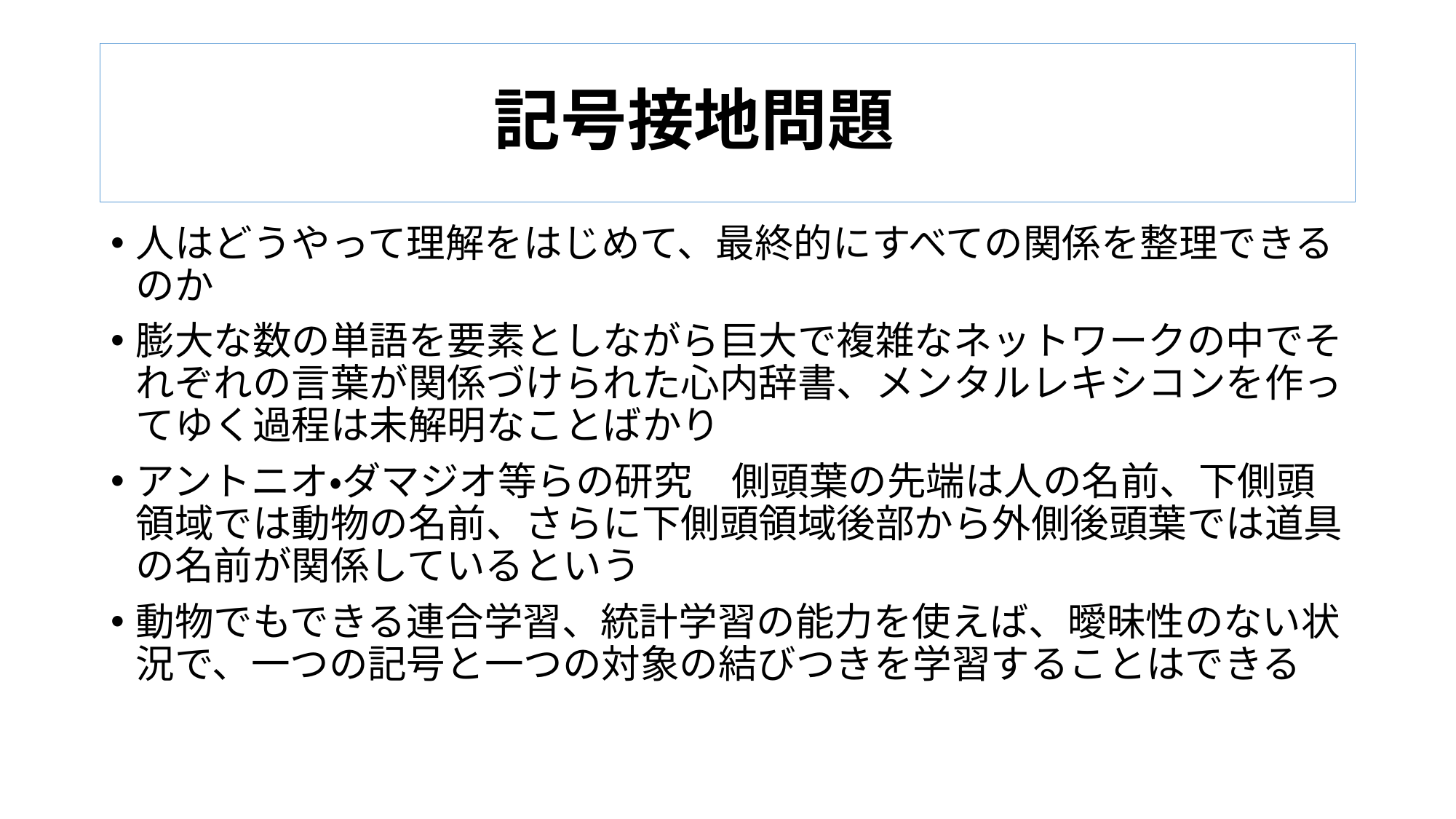

# 記号接地問題
人はどうやって理解をはじめて、最終的にすべての関係を整理できるのか
膨大な数の単語を要素としながら巨大で複雑なネットワークの中でそれぞれの言葉が関係づけられた心内辞書、メンタルレキシコンを作ってゆく過程は未解明なことばかり
アントニオ・ダマジオ等らの研究　側頭葉の先端は人の名前、下側頭領域では動物の名前、さらに下側頭領域後部から外側後頭葉では道具の名前が関係しているという
動物でもできる連合学習、統計学習の能力を使えば、曖昧性のない状況で、一つの記号と一つの対象の結びつきを学習することはできる